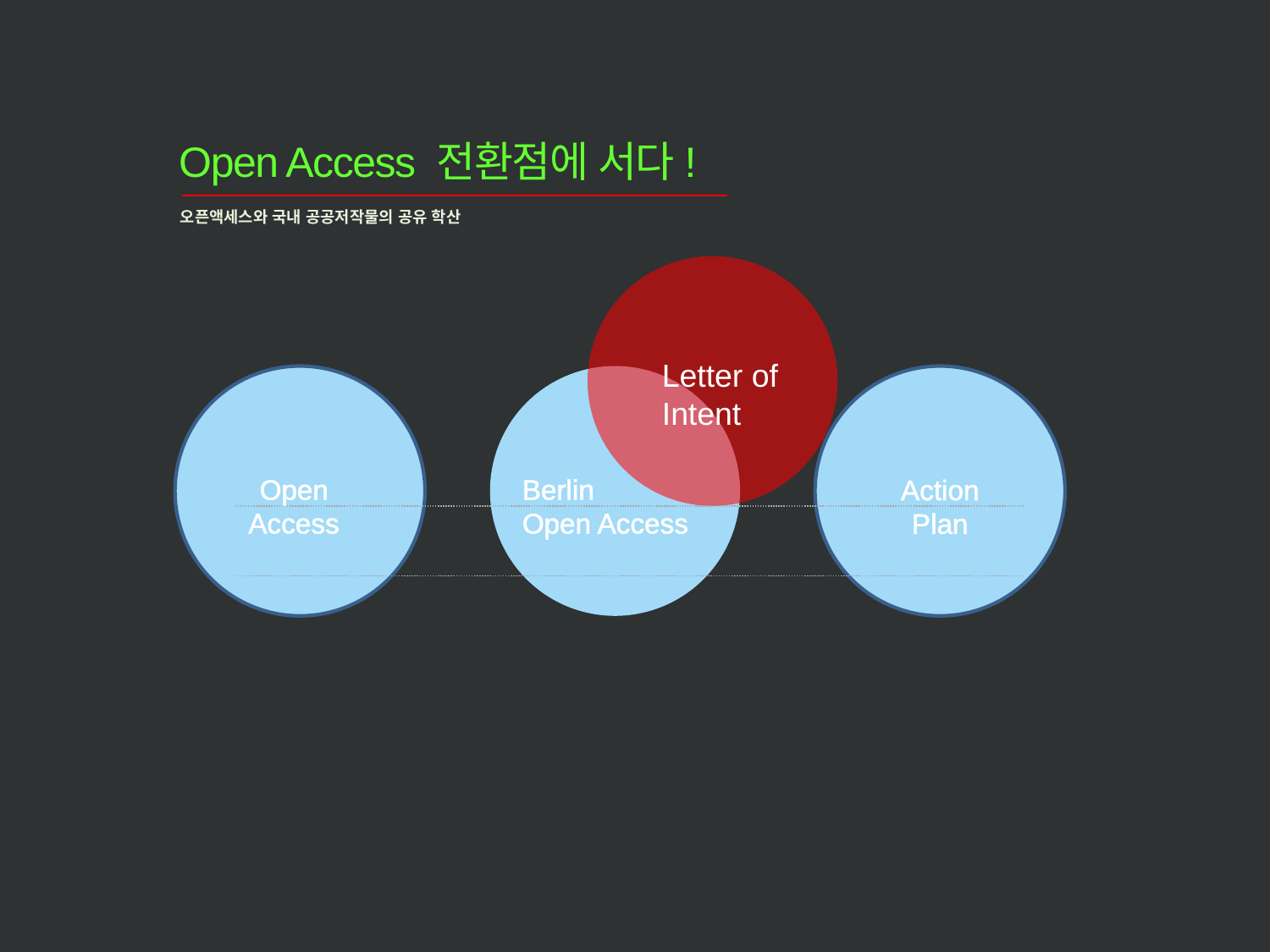

Open Access 전환점에 서다!
오픈액세스와 국내 공공저작물의 공유 학산

Letter of Intent

Open Access
Berlin
Open Access
Action Plan